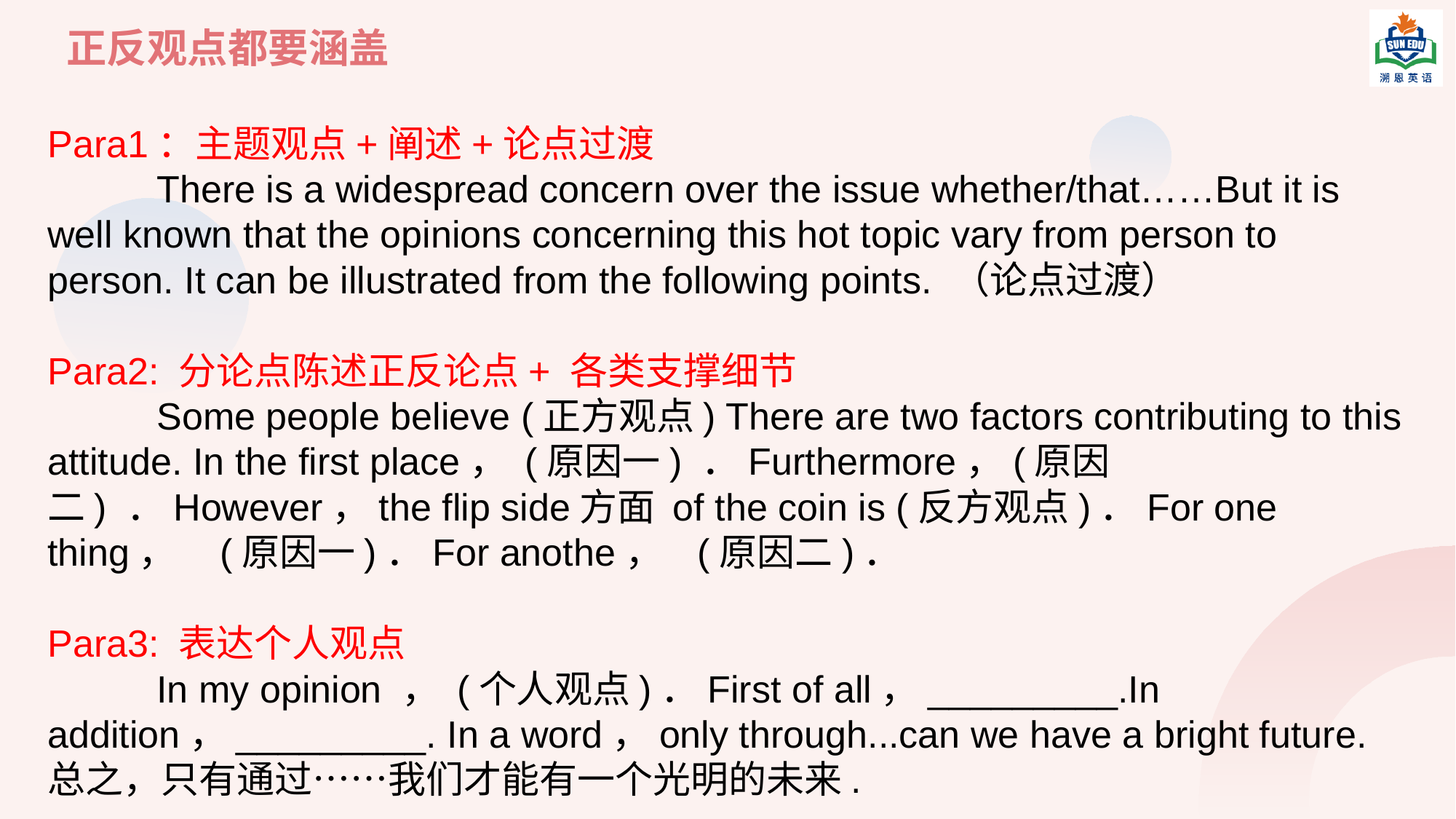

正反观点都要涵盖
Para1：主题观点+阐述+论点过渡
	There is a widespread concern over the issue whether/that……But it is well known that the opinions concerning this hot topic vary from person to person. It can be illustrated from the following points. （论点过渡）
Para2: 分论点陈述正反论点+ 各类支撑细节
	Some people believe (正方观点) There are two factors contributing to this attitude. In the first place， (原因一) ．Furthermore，(原因二) ．However，the flip side方面 of the coin is (反方观点)．For one thing，    (原因一)．For anothe，   (原因二)．
Para3: 表达个人观点
	In my opinion ， (个人观点)．First of all，_________.In addition，_________. In a word，only through...can we have a bright future. 总之，只有通过……我们才能有一个光明的未来.